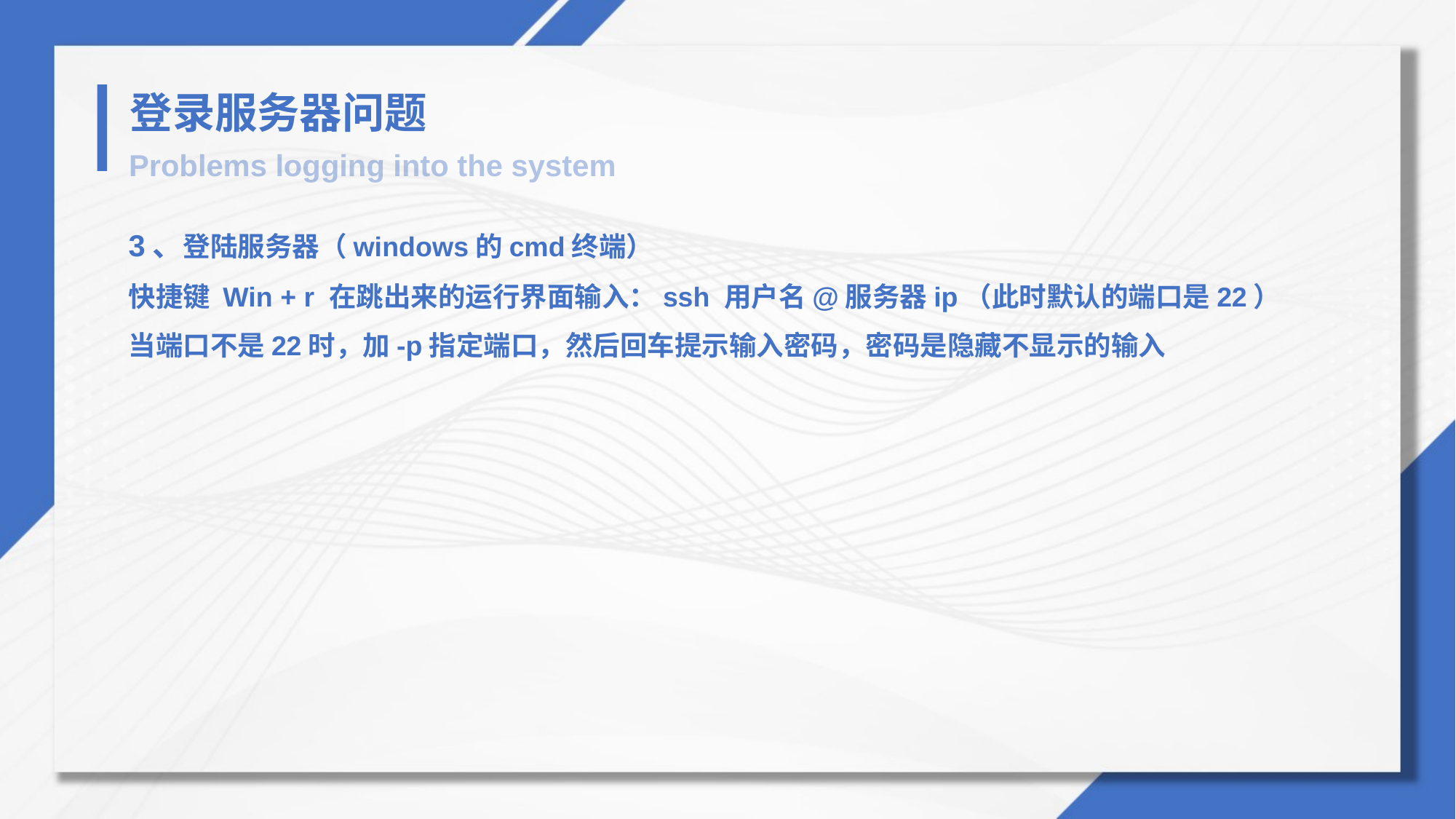

登录服务器问题

Problems logging into the system
3、登陆服务器（windows的cmd终端）
快捷键 Win + r 在跳出来的运行界面输入：ssh 用户名@服务器ip（此时默认的端口是22）
当端口不是22时，加-p指定端口，然后回车提示输入密码，密码是隐藏不显示的输入